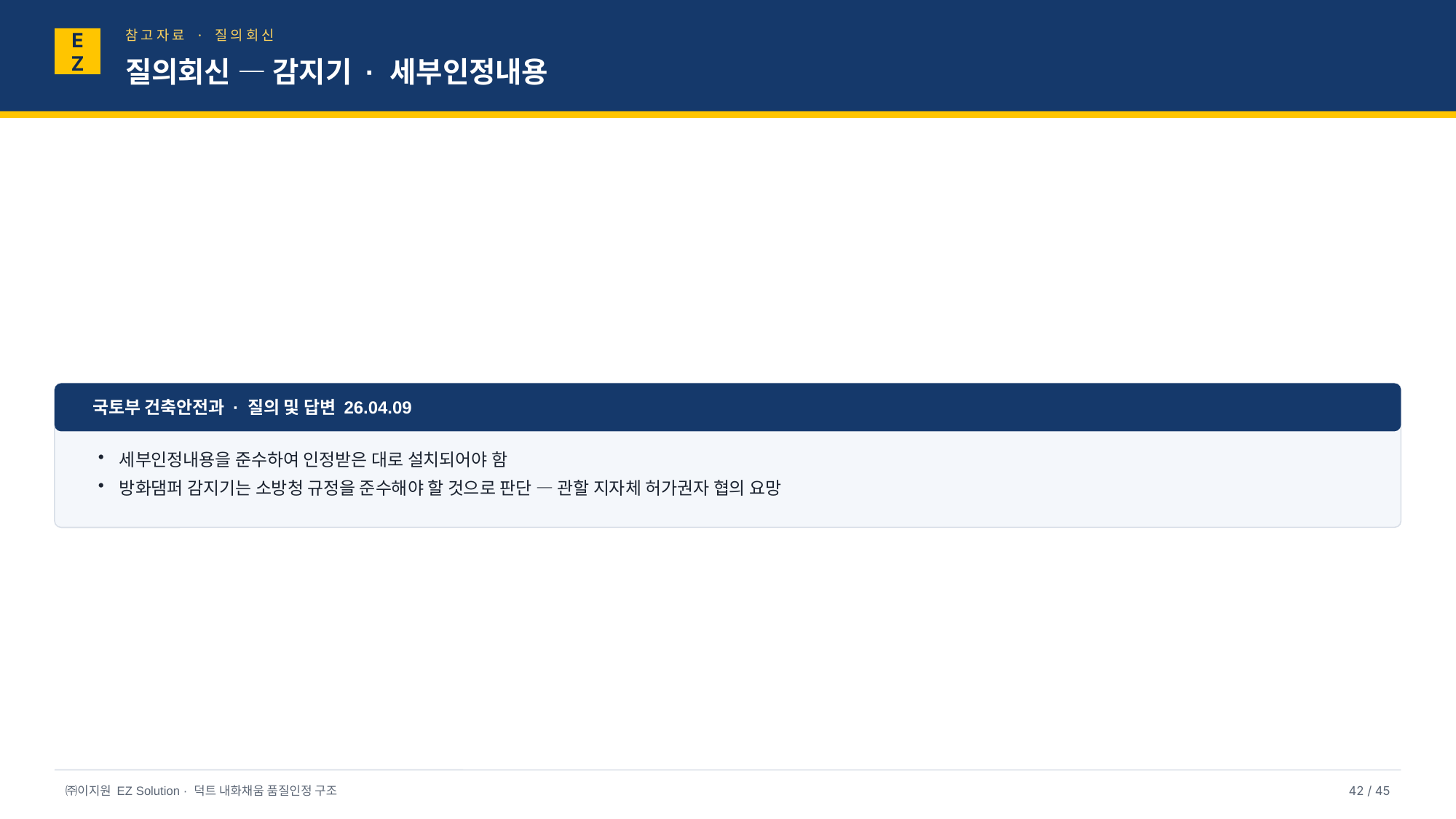

참고자료 · 질의회신

EZ
질의회신 — 감지기 · 세부인정내용

국토부 건축안전과 · 질의 및 답변 26.04.09
세부인정내용을 준수하여 인정받은 대로 설치되어야 함
방화댐퍼 감지기는 소방청 규정을 준수해야 할 것으로 판단 — 관할 지자체 허가권자 협의 요망

㈜이지원 EZ Solution · 덕트 내화채움 품질인정 구조
42 / 45